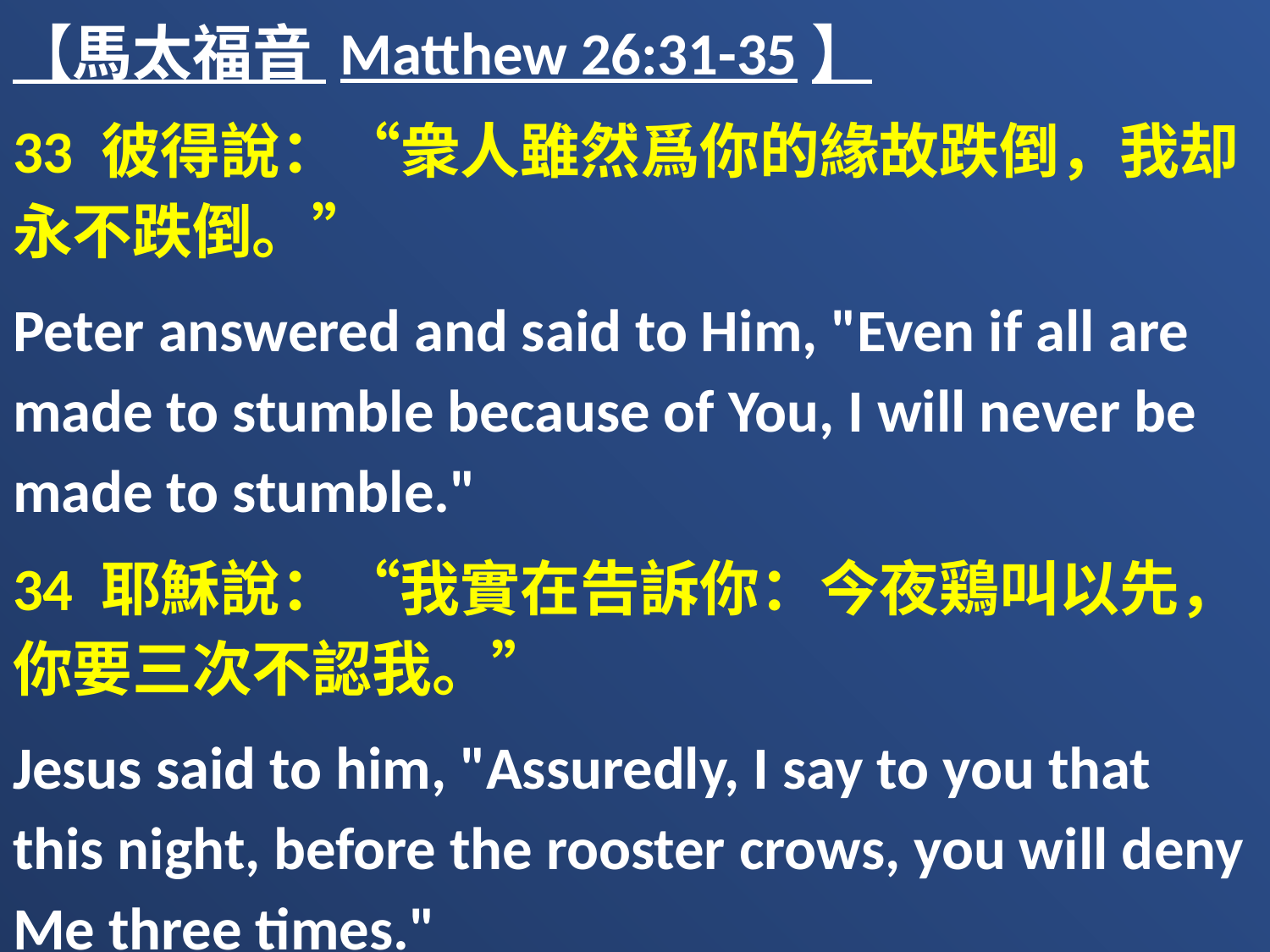

【馬太福音 Matthew 26:31-35】
33 彼得說：“衆人雖然爲你的緣故跌倒，我却永不跌倒。”
Peter answered and said to Him, "Even if all are made to stumble because of You, I will never be made to stumble."
34 耶穌說：“我實在告訴你：今夜鶏叫以先，你要三次不認我。”
Jesus said to him, "Assuredly, I say to you that this night, before the rooster crows, you will deny Me three times."